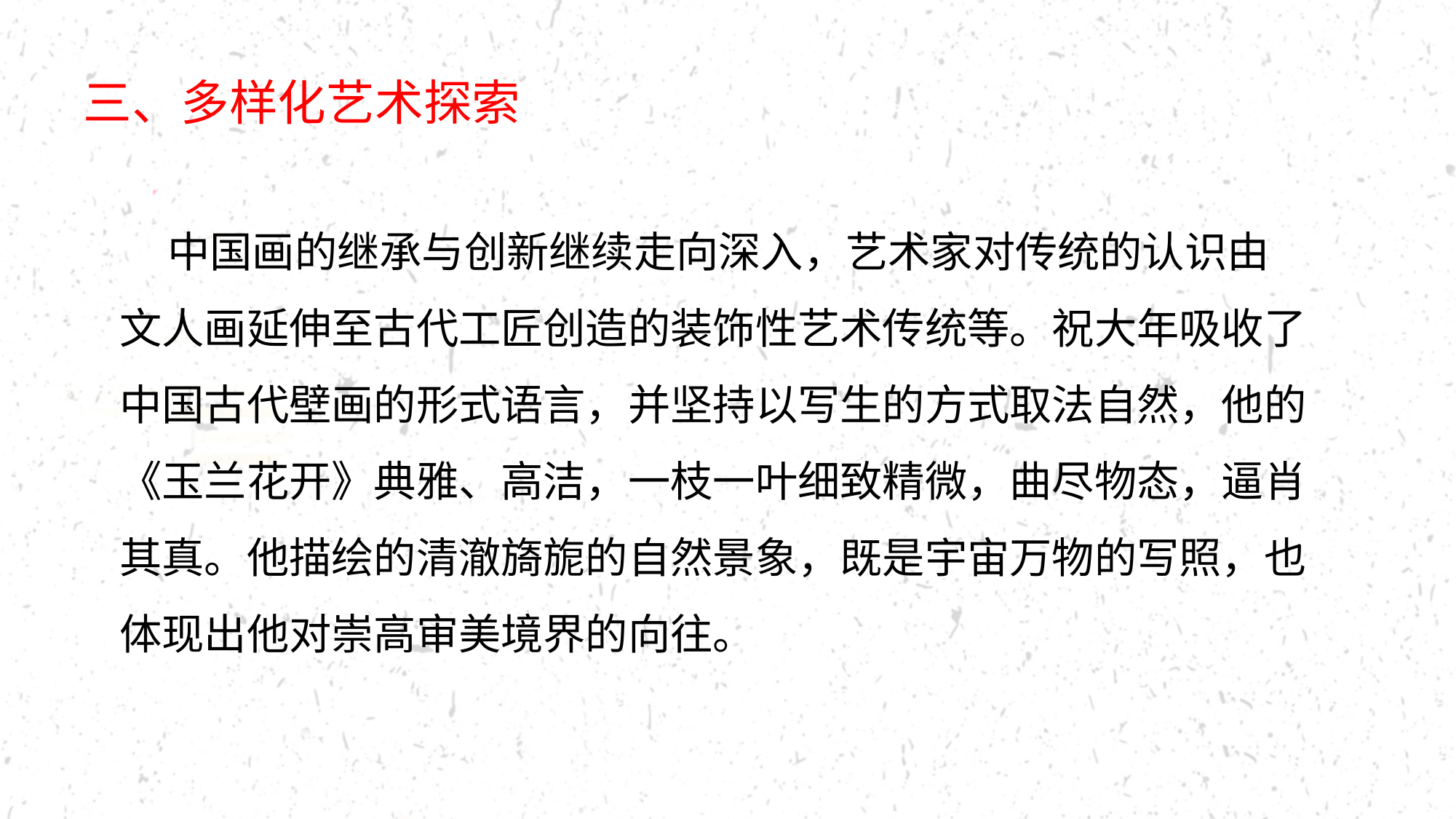

# 三、多样化艺术探索
    中国画的继承与创新继续走向深入，艺术家对传统的认识由文人画延伸至古代工匠创造的装饰性艺术传统等。祝大年吸收了中国古代壁画的形式语言，并坚持以写生的方式取法自然，他的《玉兰花开》典雅、高洁，一枝一叶细致精微，曲尽物态，逼肖其真。他描绘的清澈旖旎的自然景象，既是宇宙万物的写照，也体现出他对崇高审美境界的向往。